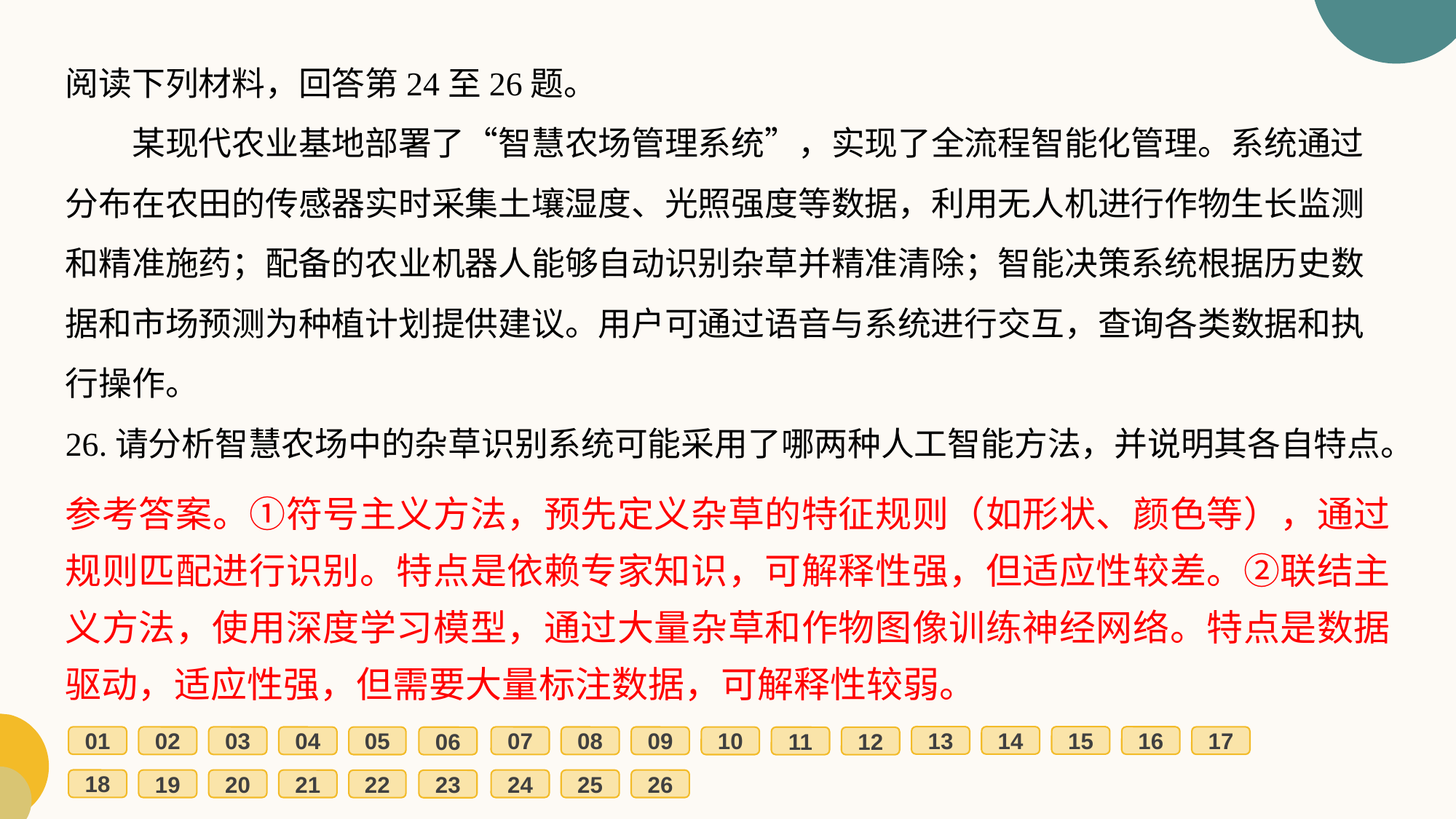

阅读下列材料，回答第24至26题。
　　某现代农业基地部署了“智慧农场管理系统”，实现了全流程智能化管理。系统通过分布在农田的传感器实时采集土壤湿度、光照强度等数据，利用无人机进行作物生长监测和精准施药；配备的农业机器人能够自动识别杂草并精准清除；智能决策系统根据历史数据和市场预测为种植计划提供建议。用户可通过语音与系统进行交互，查询各类数据和执行操作。
26.请分析智慧农场中的杂草识别系统可能采用了哪两种人工智能方法，并说明其各自特点。
参考答案。①符号主义方法，预先定义杂草的特征规则（如形状、颜色等），通过规则匹配进行识别。特点是依赖专家知识，可解释性强，但适应性较差。②联结主义方法，使用深度学习模型，通过大量杂草和作物图像训练神经网络。特点是数据驱动，适应性强，但需要大量标注数据，可解释性较弱。